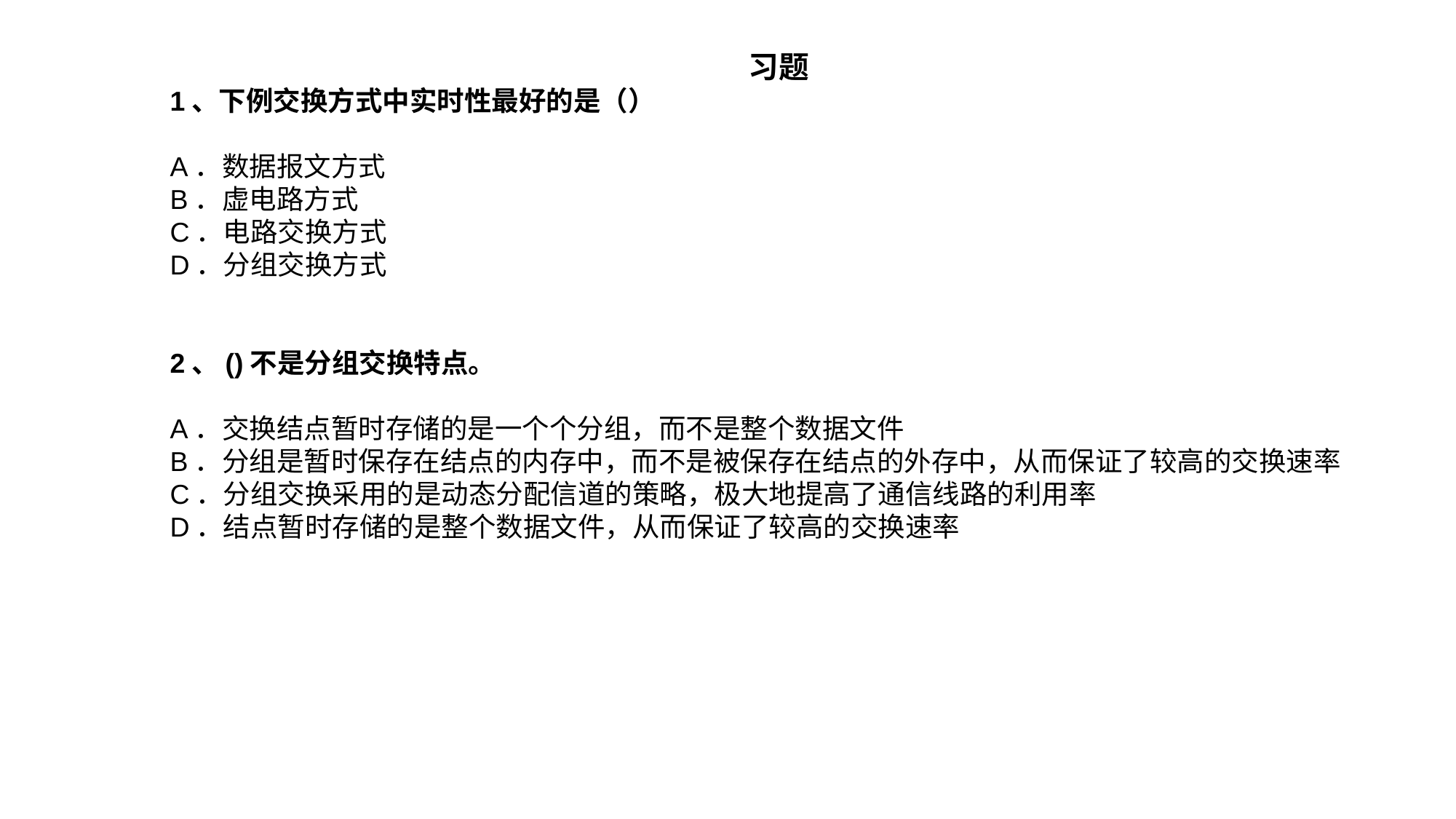

习题
1、下例交换方式中实时性最好的是（）

A．数据报文方式
B．虚电路方式
C．电路交换方式
D．分组交换方式

2、()不是分组交换特点。

A．交换结点暂时存储的是一个个分组，而不是整个数据文件
B．分组是暂时保存在结点的内存中，而不是被保存在结点的外存中，从而保证了较高的交换速率
C．分组交换采用的是动态分配信道的策略，极大地提高了通信线路的利用率
D．结点暂时存储的是整个数据文件，从而保证了较高的交换速率